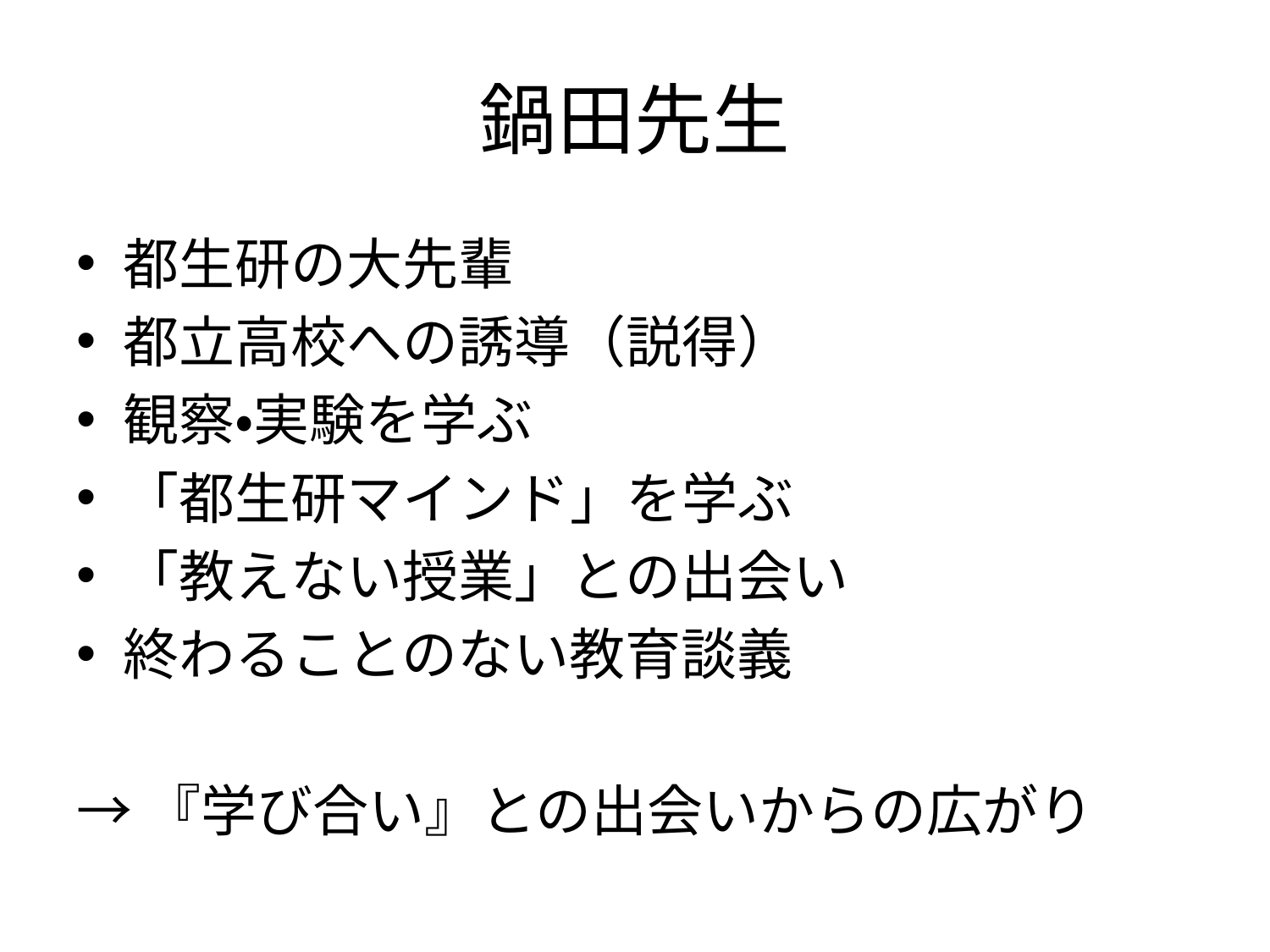

# 鍋田先生
都生研の大先輩
都立高校への誘導（説得）
観察・実験を学ぶ
「都生研マインド」を学ぶ
「教えない授業」との出会い
終わることのない教育談義

→『学び合い』との出会いからの広がり